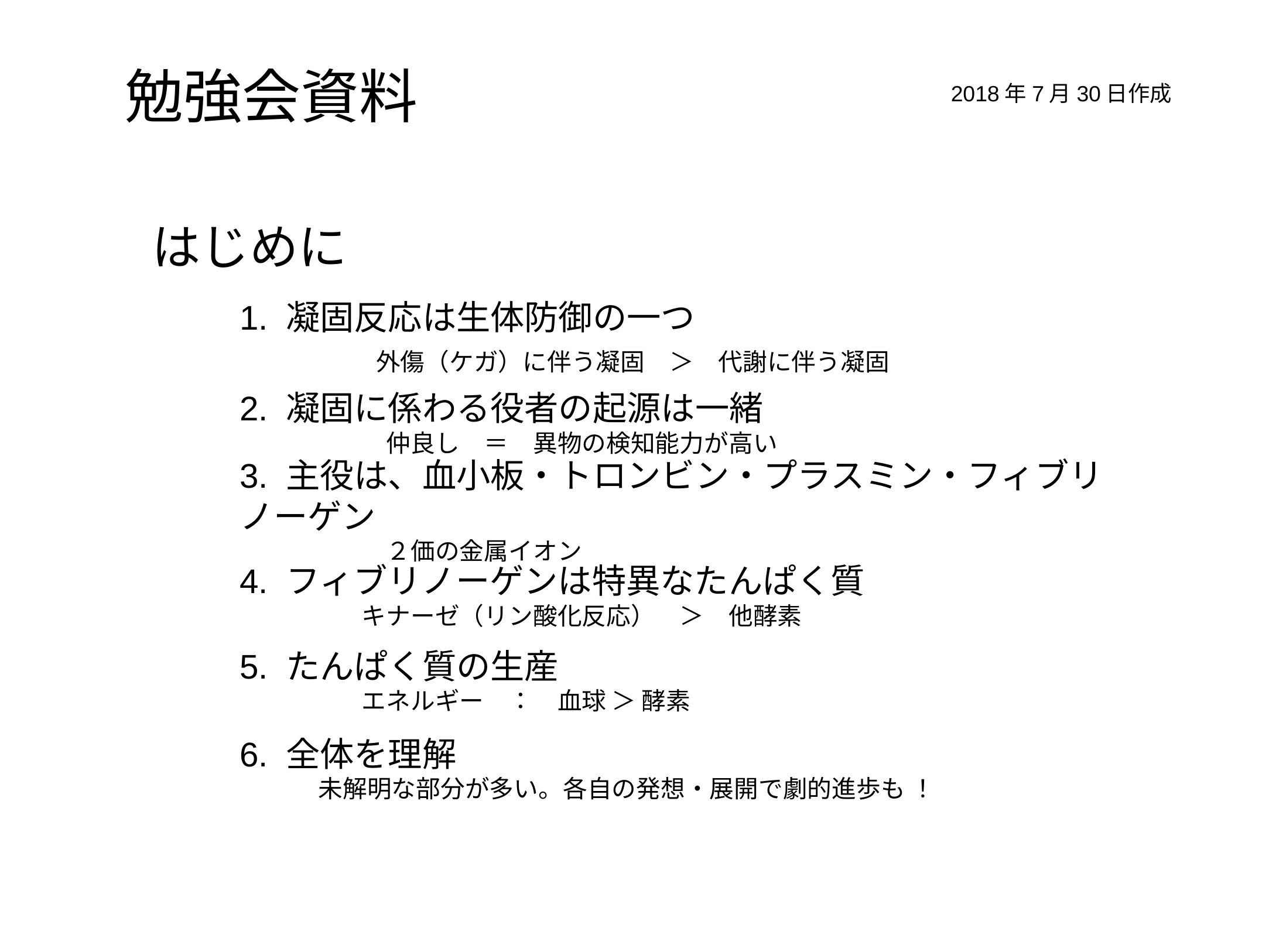

勉強会資料

2018年7月30日作成
はじめに
1. 凝固反応は生体防御の一つ
　　　　外傷（ケガ）に伴う凝固　＞　代謝に伴う凝固
2. 凝固に係わる役者の起源は一緒
　　　　　　仲良し　＝　異物の検知能力が高い
3. 主役は、血小板・トロンビン・プラスミン・フィブリノーゲン
　　　　　　２価の金属イオン
4. フィブリノーゲンは特異なたんぱく質
　　　　　キナーゼ（リン酸化反応）　＞　他酵素
5. たんぱく質の生産
　　　　　エネルギー　：　血球 ＞ 酵素
6. 全体を理解
　　　 未解明な部分が多い。各自の発想・展開で劇的進歩も ！